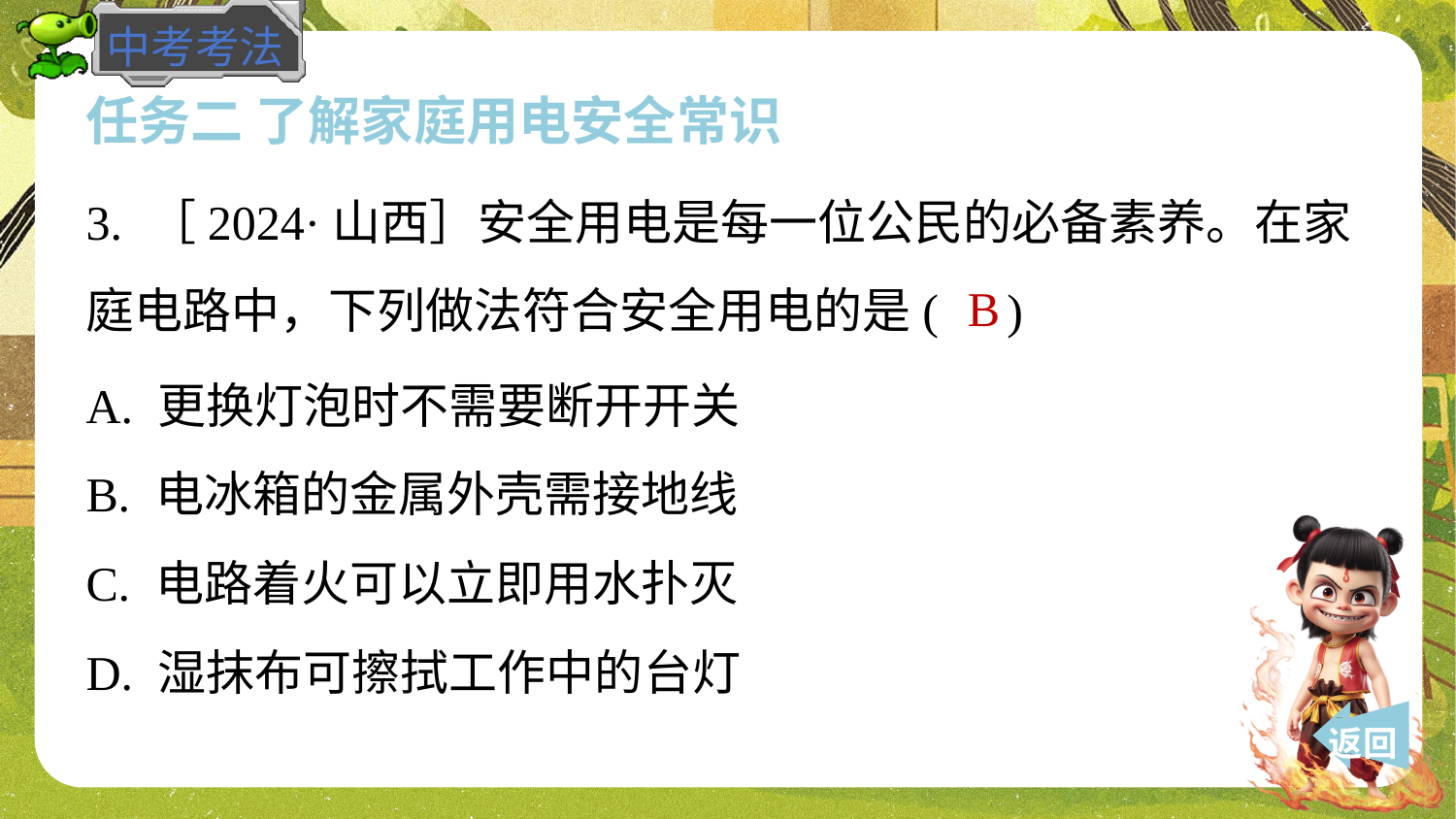

任务二 了解家庭用电安全常识
3. ［2024·山西］安全用电是每一位公民的必备素养。在家
庭电路中，下列做法符合安全用电的是(     )
B
A. 更换灯泡时不需要断开开关
B. 电冰箱的金属外壳需接地线
C. 电路着火可以立即用水扑灭
D. 湿抹布可擦拭工作中的台灯
 返回